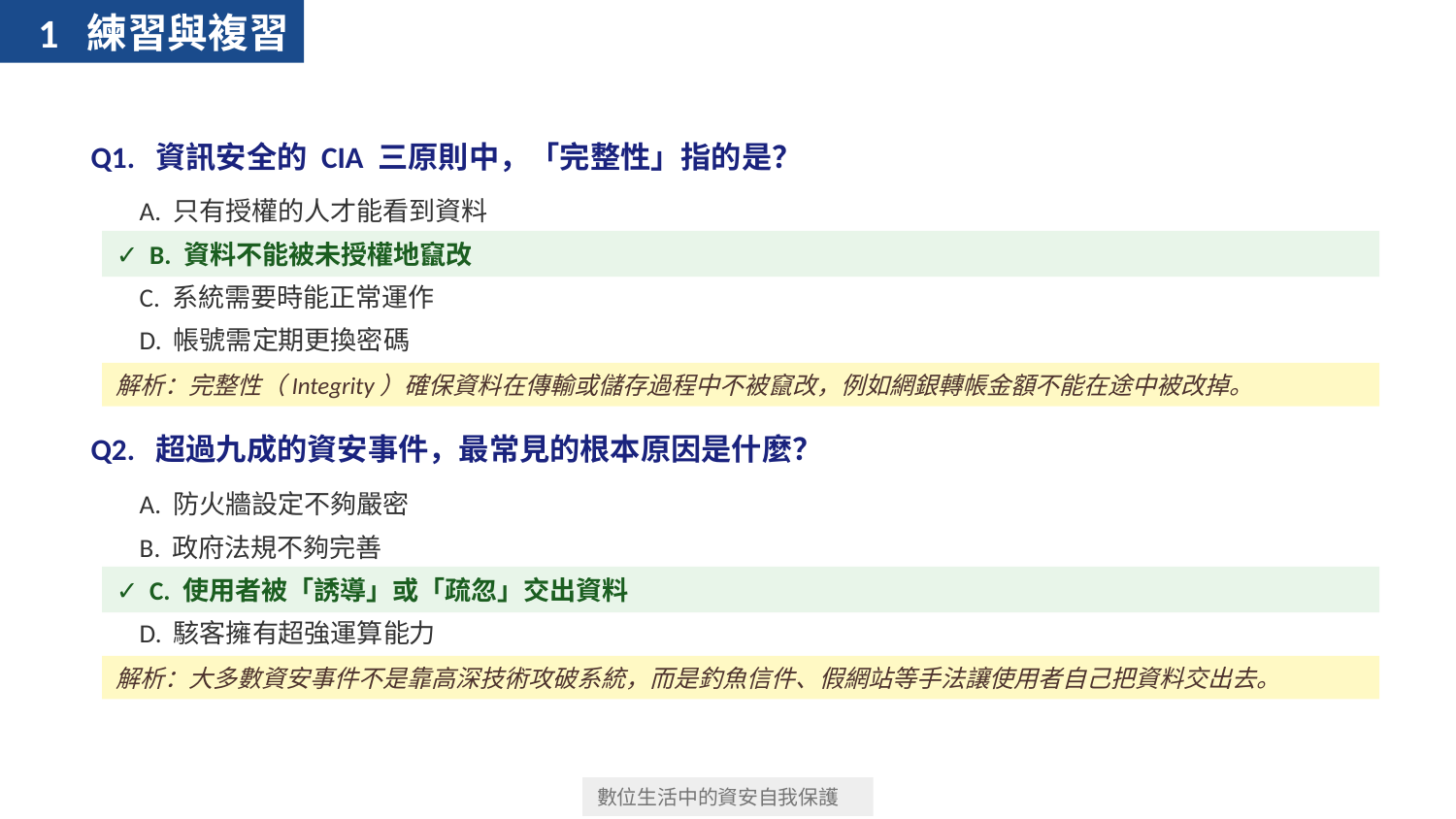

1  練習與複習
Q1.  資訊安全的 CIA 三原則中，「完整性」指的是？
    A. 只有授權的人才能看到資料
✓  B. 資料不能被未授權地竄改
    C. 系統需要時能正常運作
    D. 帳號需定期更換密碼
解析：完整性（Integrity）確保資料在傳輸或儲存過程中不被竄改，例如網銀轉帳金額不能在途中被改掉。
Q2.  超過九成的資安事件，最常見的根本原因是什麼？
    A. 防火牆設定不夠嚴密
    B. 政府法規不夠完善
✓  C. 使用者被「誘導」或「疏忽」交出資料
    D. 駭客擁有超強運算能力
解析：大多數資安事件不是靠高深技術攻破系統，而是釣魚信件、假網站等手法讓使用者自己把資料交出去。
數位生活中的資安自我保護